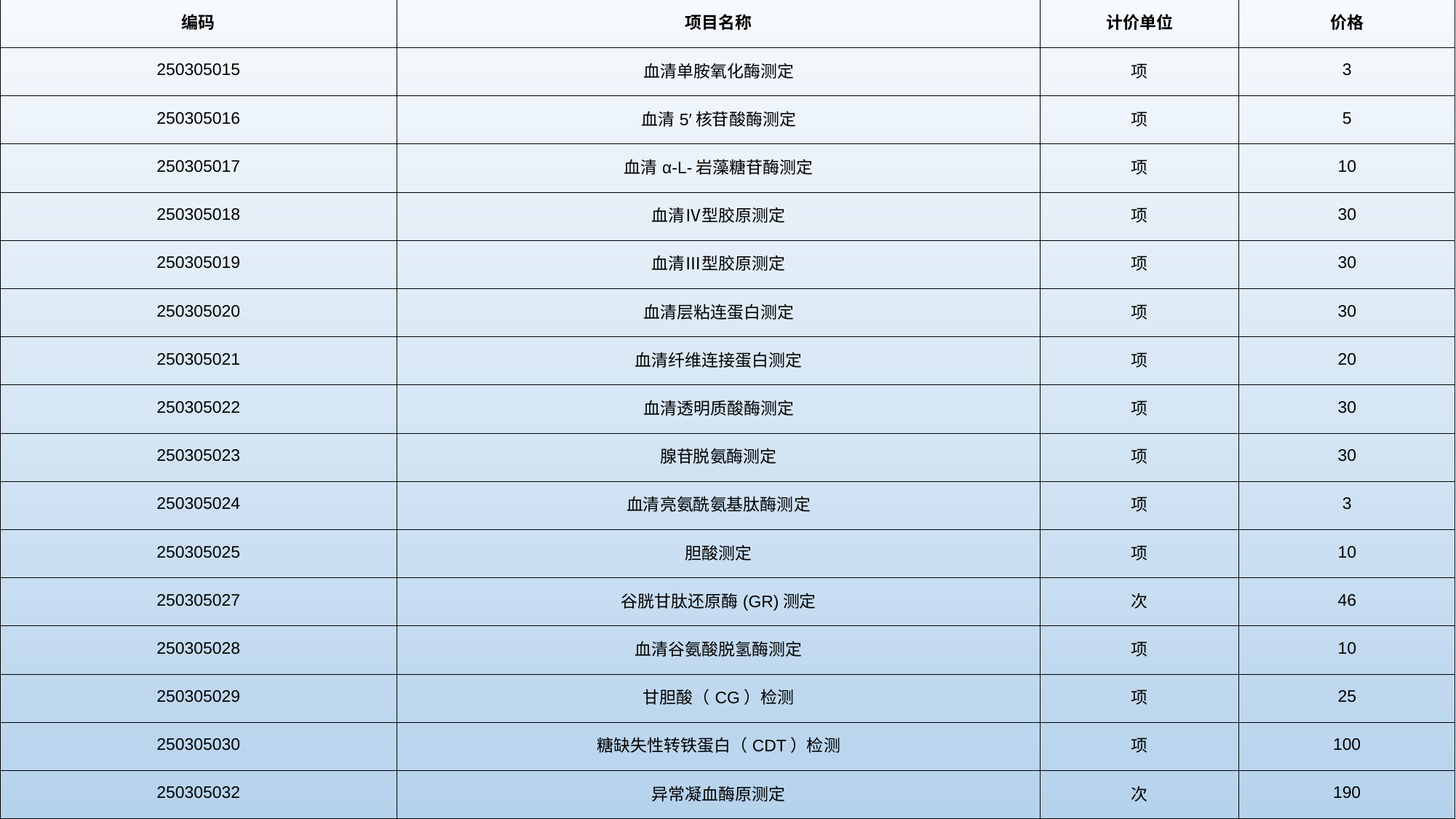

| 编码 | 项目名称 | 计价单位 | 价格 |
| --- | --- | --- | --- |
| 250305015 | 血清单胺氧化酶测定 | 项 | 3 |
| 250305016 | 血清5′核苷酸酶测定 | 项 | 5 |
| 250305017 | 血清α-L-岩藻糖苷酶测定 | 项 | 10 |
| 250305018 | 血清Ⅳ型胶原测定 | 项 | 30 |
| 250305019 | 血清Ⅲ型胶原测定 | 项 | 30 |
| 250305020 | 血清层粘连蛋白测定 | 项 | 30 |
| 250305021 | 血清纤维连接蛋白测定 | 项 | 20 |
| 250305022 | 血清透明质酸酶测定 | 项 | 30 |
| 250305023 | 腺苷脱氨酶测定 | 项 | 30 |
| 250305024 | 血清亮氨酰氨基肽酶测定 | 项 | 3 |
| 250305025 | 胆酸测定 | 项 | 10 |
| 250305027 | 谷胱甘肽还原酶(GR)测定 | 次 | 46 |
| 250305028 | 血清谷氨酸脱氢酶测定 | 项 | 10 |
| 250305029 | 甘胆酸（CG）检测 | 项 | 25 |
| 250305030 | 糖缺失性转铁蛋白（CDT）检测 | 项 | 100 |
| 250305032 | 异常凝血酶原测定 | 次 | 190 |